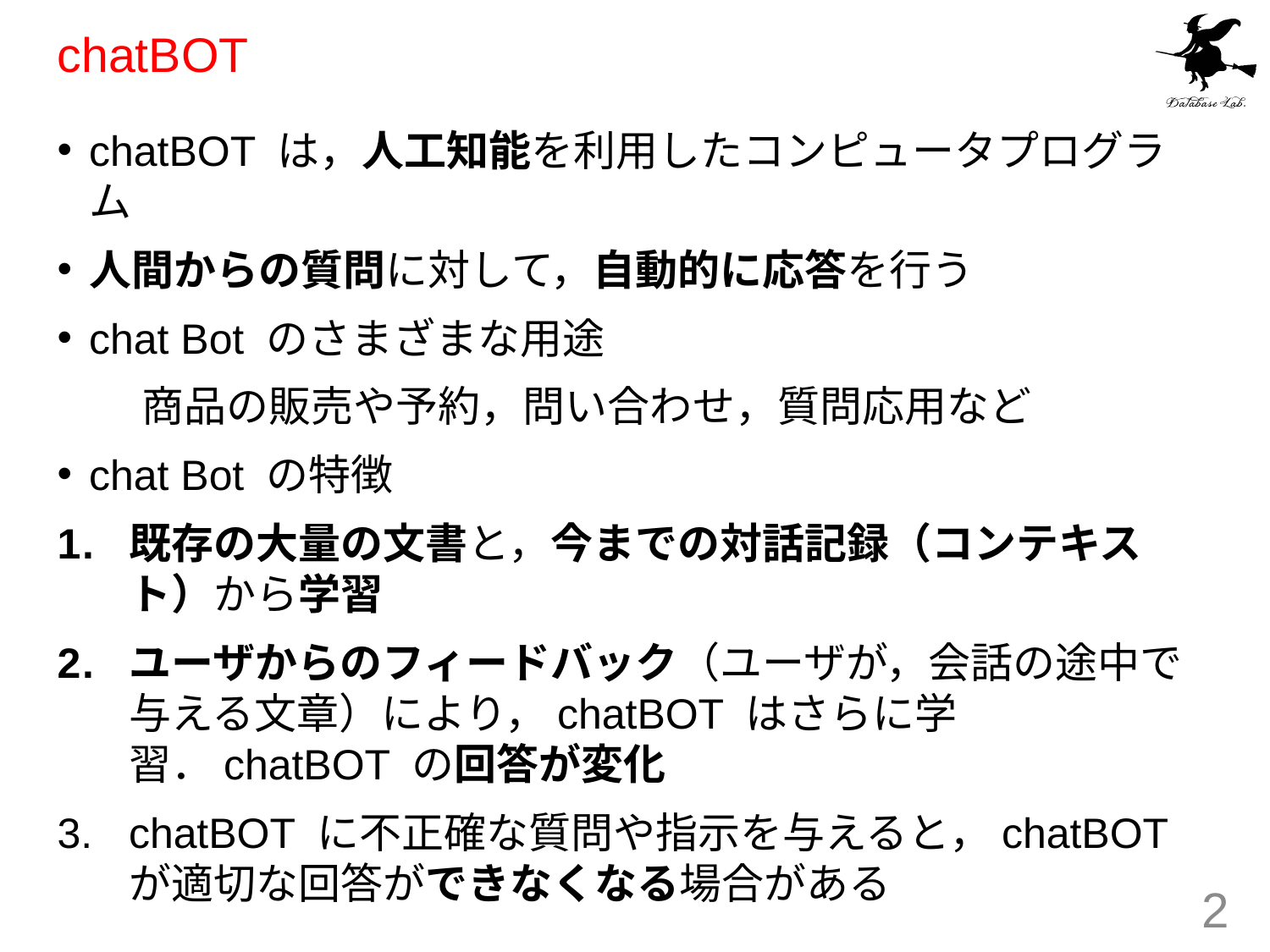

# chatBOT
chatBOT は，人工知能を利用したコンピュータプログラム
人間からの質問に対して，自動的に応答を行う
chat Bot のさまざまな用途
　　商品の販売や予約，問い合わせ，質問応用など
chat Bot の特徴
既存の大量の文書と，今までの対話記録（コンテキスト）から学習
ユーザからのフィードバック（ユーザが，会話の途中で与える文章）により，chatBOT はさらに学習．chatBOT の回答が変化
chatBOT に不正確な質問や指示を与えると，chatBOT が適切な回答ができなくなる場合がある

2